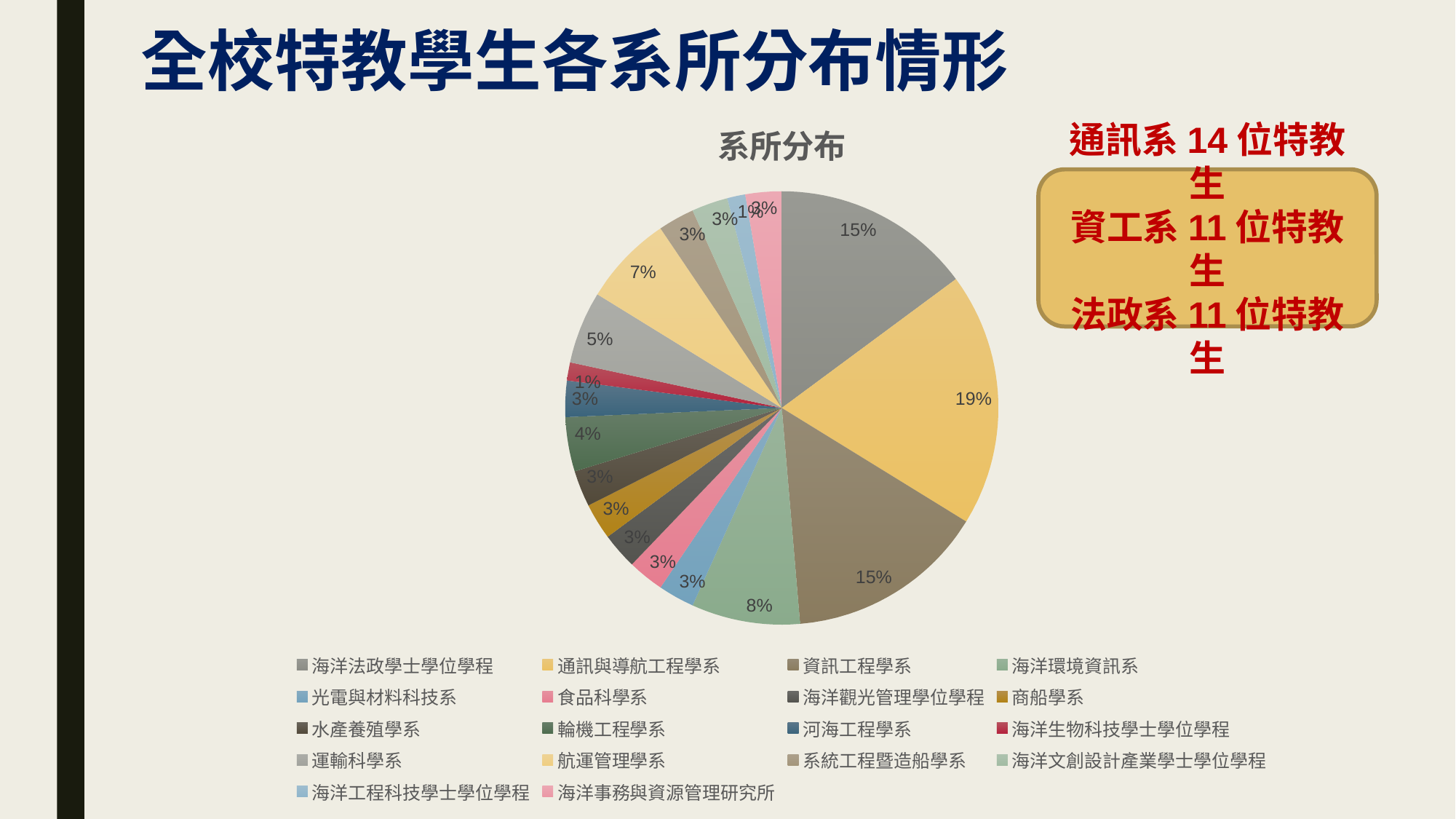

# 全校特教學生各系所分布情形

### Chart:

| Category | 系所分布 |
|---|---|
| 海洋法政學士學位學程 | 11.0 |
| 通訊與導航工程學系 | 14.0 |
| 資訊工程學系 | 11.0 |
| 海洋環境資訊系 | 6.0 |
| 光電與材料科技系 | 2.0 |
| 食品科學系 | 2.0 |
| 海洋觀光管理學位學程 | 2.0 |
| 商船學系 | 2.0 |
| 水產養殖學系 | 2.0 |
| 輪機工程學系 | 3.0 |
| 河海工程學系 | 2.0 |
| 海洋生物科技學士學位學程 | 1.0 |
| 運輸科學系 | 4.0 |
| 航運管理學系 | 5.0 |
| 系統工程暨造船學系 | 2.0 |
| 海洋文創設計產業學士學位學程 | 2.0 |
| 海洋工程科技學士學位學程 | 1.0 |
| 海洋事務與資源管理研究所 | 2.0 |
通訊系14位特教生
資工系11位特教生
法政系11位特教生